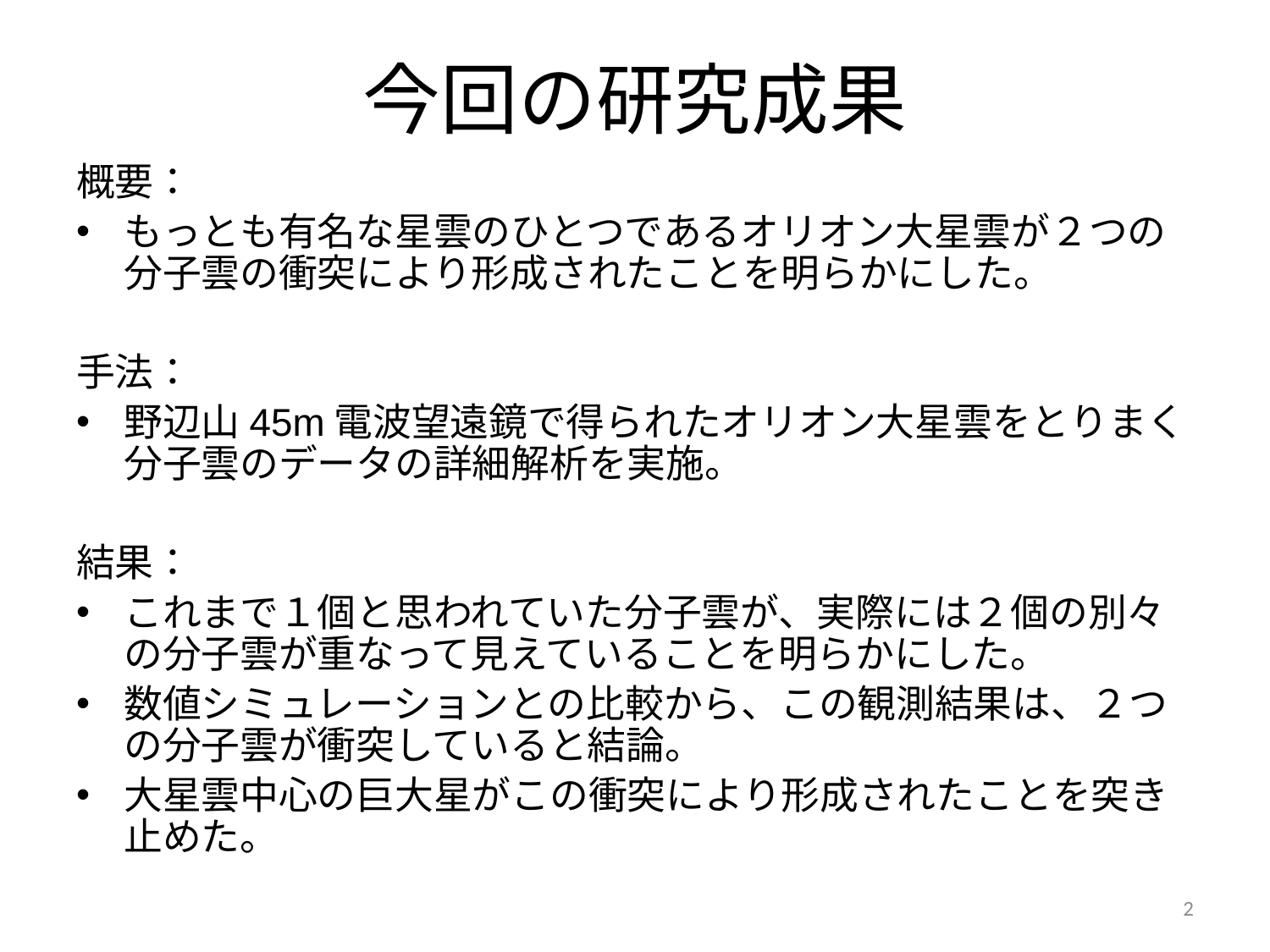

# 今回の研究成果
概要：
もっとも有名な星雲のひとつであるオリオン大星雲が２つの分子雲の衝突により形成されたことを明らかにした。

手法：
野辺山45m電波望遠鏡で得られたオリオン大星雲をとりまく分子雲のデータの詳細解析を実施。

結果：
これまで１個と思われていた分子雲が、実際には２個の別々の分子雲が重なって見えていることを明らかにした。
数値シミュレーションとの比較から、この観測結果は、２つの分子雲が衝突していると結論。
大星雲中心の巨大星がこの衝突により形成されたことを突き止めた。

2